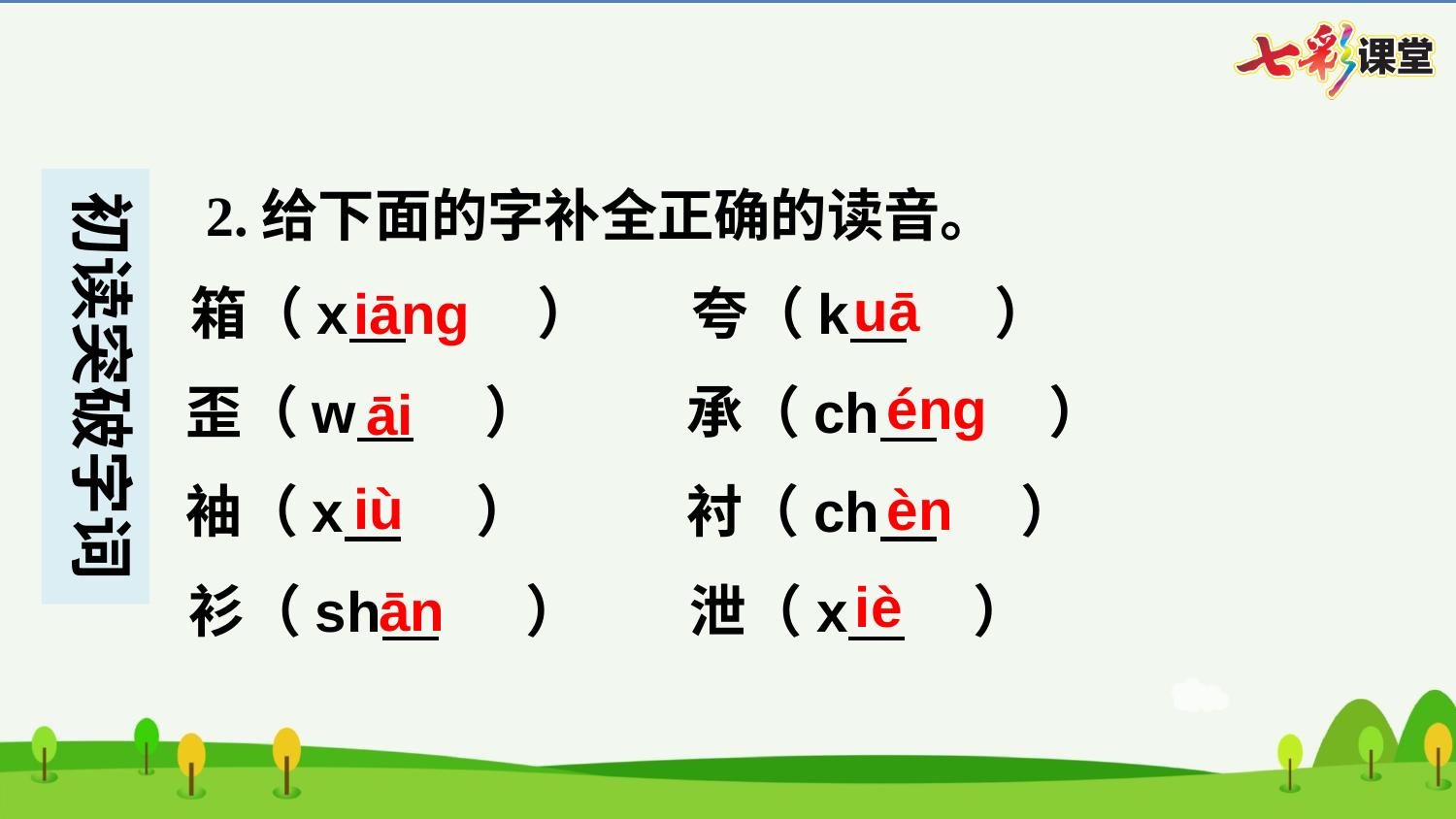

2.给下面的字补全正确的读音。
uā
iāng
箱（x 　iāng）	夸（k 　uā）
éng
āi
歪（w 　āi）	承（ch 　éng）
iù
èn
袖（x 　iù）	衬（ch 　èn）
iè
ān
衫（sh 　ān）	泄（x 　iè）